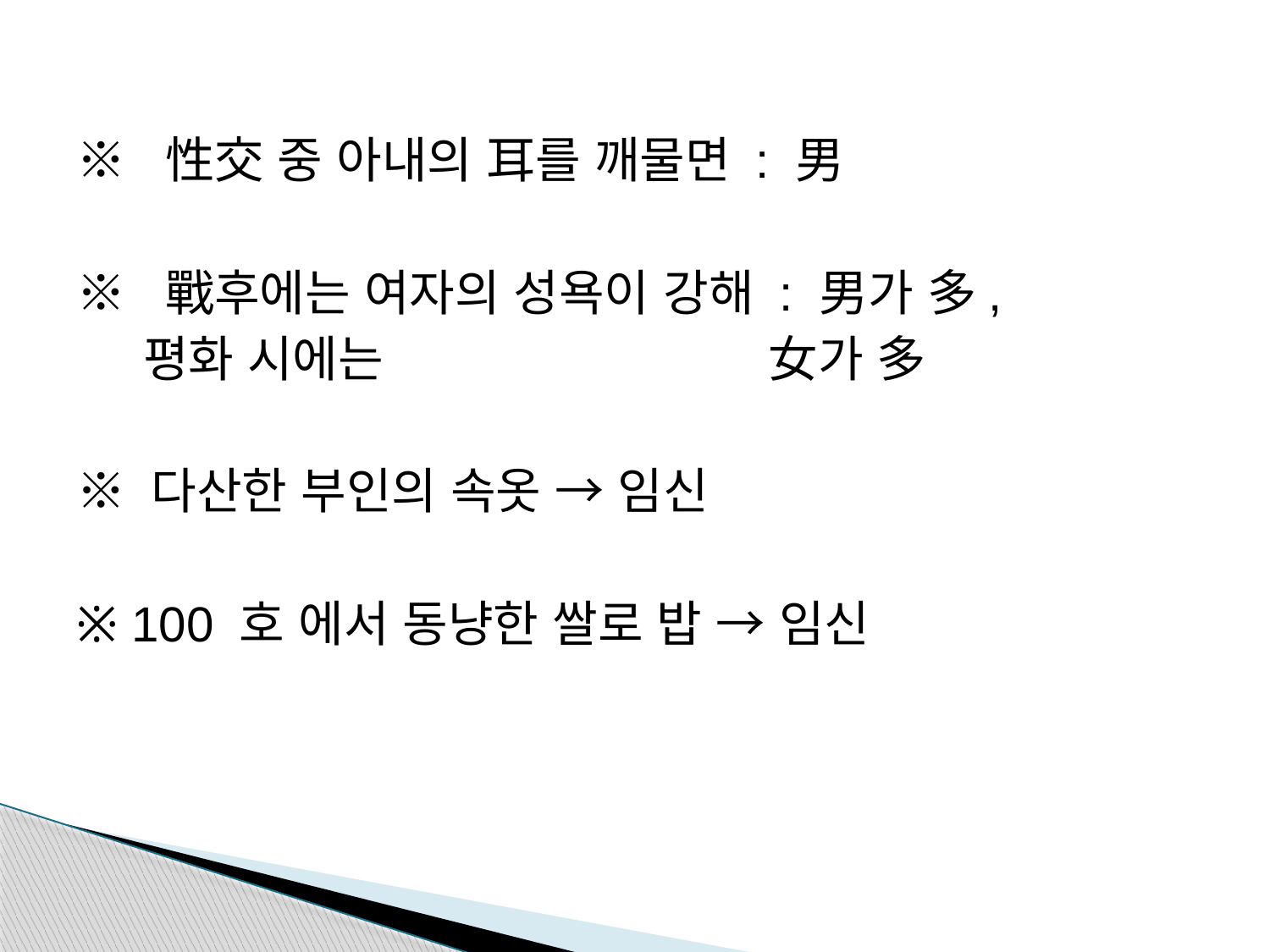

※  性交 중 아내의 耳를 깨물면 : 男

 ※  戰후에는 여자의 성욕이 강해 : 男가 多,
     평화 시에는                            女가 多

 ※ 다산한 부인의 속옷 → 임신

 ※ 100 호 에서 동냥한 쌀로 밥 → 임신